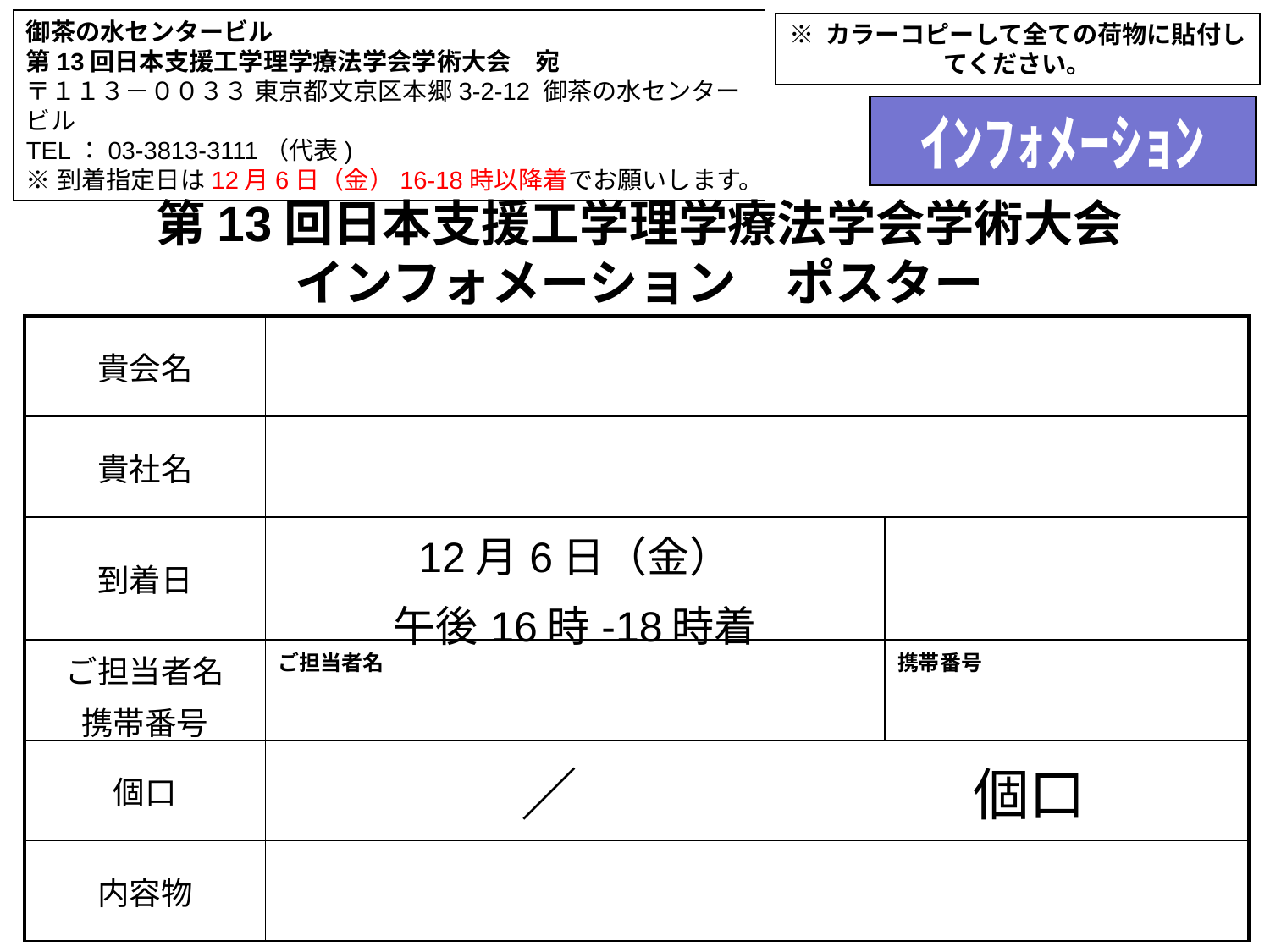

御茶の水センタービル
第13回日本支援工学理学療法学会学術大会　宛
〒１１３－００３３ 東京都文京区本郷3-2-12 御茶の水センタービル
TEL：03-3813-3111（代表)
※到着指定日は12月6日（金）16-18時以降着でお願いします。
※ カラーコピーして全ての荷物に貼付してください。
ｲﾝﾌｫﾒｰｼｮﾝ
第13回日本支援工学理学療法学会学術大会
インフォメーション　ポスター
| 貴会名 |  |  |
| --- | --- | --- |
| 貴社名 |  |  |
| 到着日 | 12月6日（金） 午後16時-18時着 |  |
| ご担当者名 携帯番号 | ご担当者名 | 携帯番号 |
| 個口 | ／　　　　　　　個口 |  |
| 内容物 |  |  |